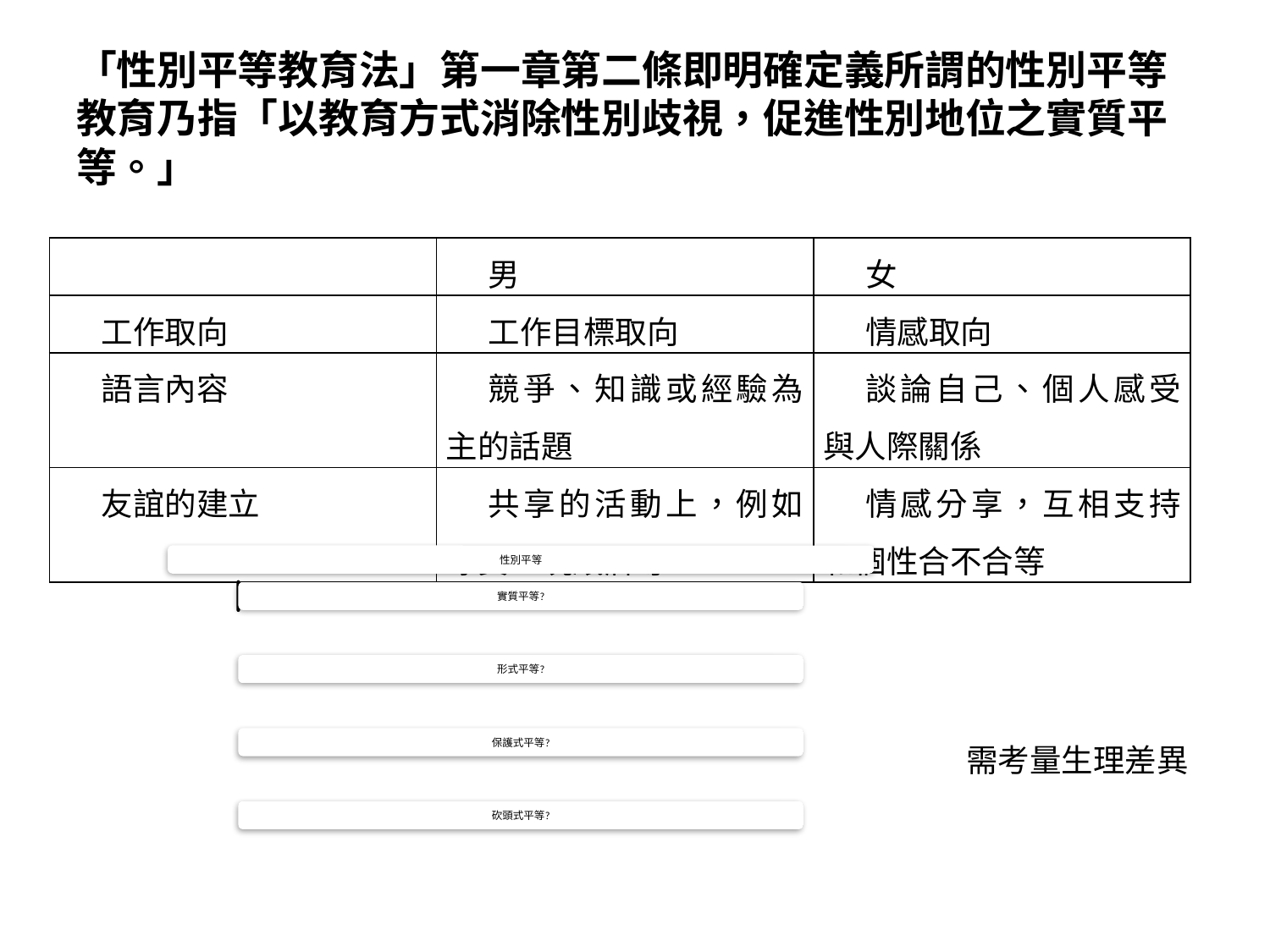

# 「性別平等教育法」第一章第二條即明確定義所謂的性別平等教育乃指「以教育方式消除性別歧視，促進性別地位之實質平等。」
|  | 男 | 女 |
| --- | --- | --- |
| 工作取向 | 工作目標取向 | 情感取向 |
| 語言內容 | 競爭、知識或經驗為主的話題 | 談論自己、個人感受與人際關係 |
| 友誼的建立 | 共享的活動上，例如球賽、玩紙牌等 | 情感分享，互相支持和個性合不合等 |
性別平等
實質平等?
形式平等?
保護式平等?
砍頭式平等?
需考量生理差異